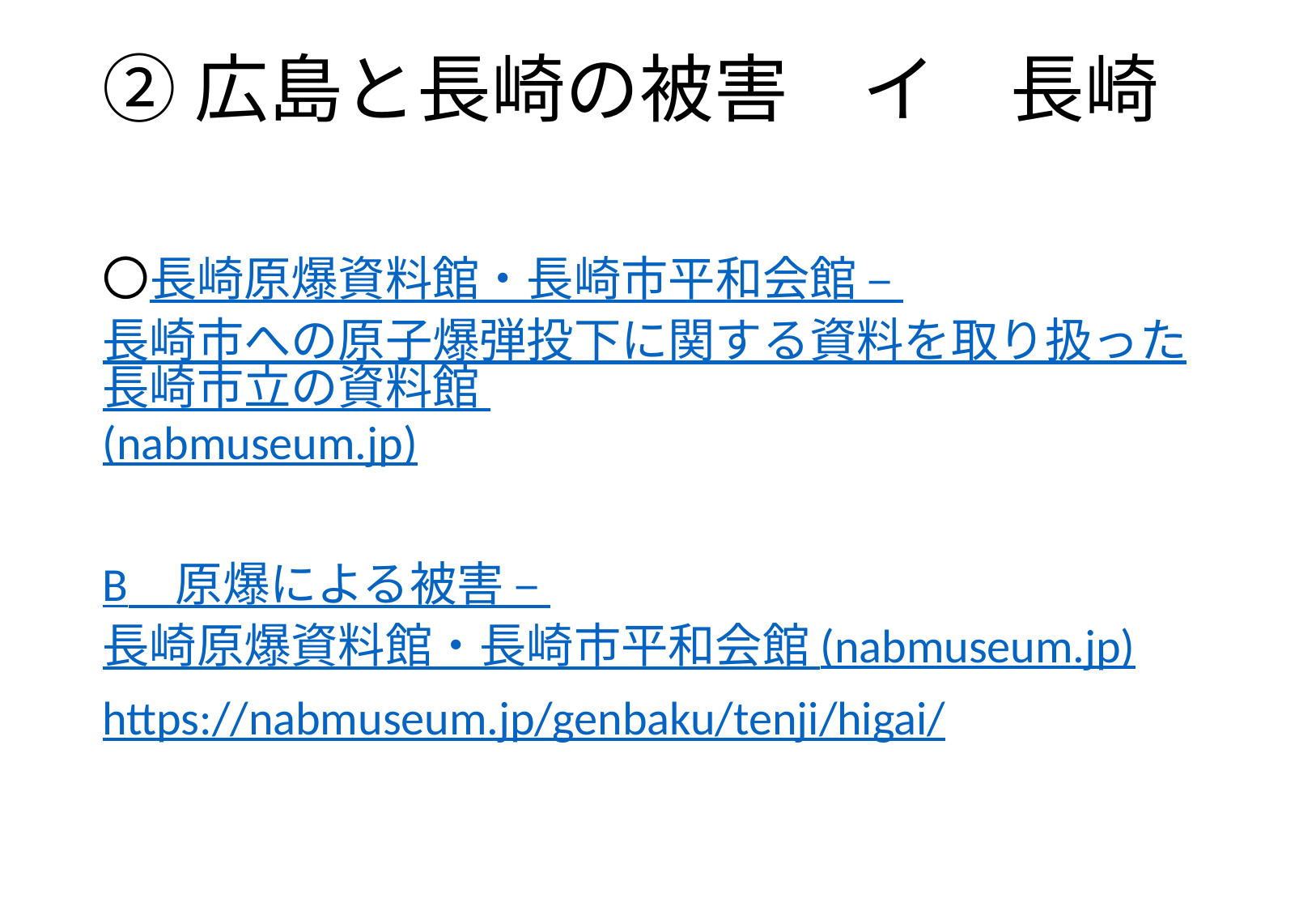

# ②広島と長崎の被害　イ　長崎
〇長崎原爆資料館・長崎市平和会館 – 長崎市への原子爆弾投下に関する資料を取り扱った長崎市立の資料館 (nabmuseum.jp)

B　原爆による被害 – 長崎原爆資料館・長崎市平和会館 (nabmuseum.jp)
https://nabmuseum.jp/genbaku/tenji/higai/